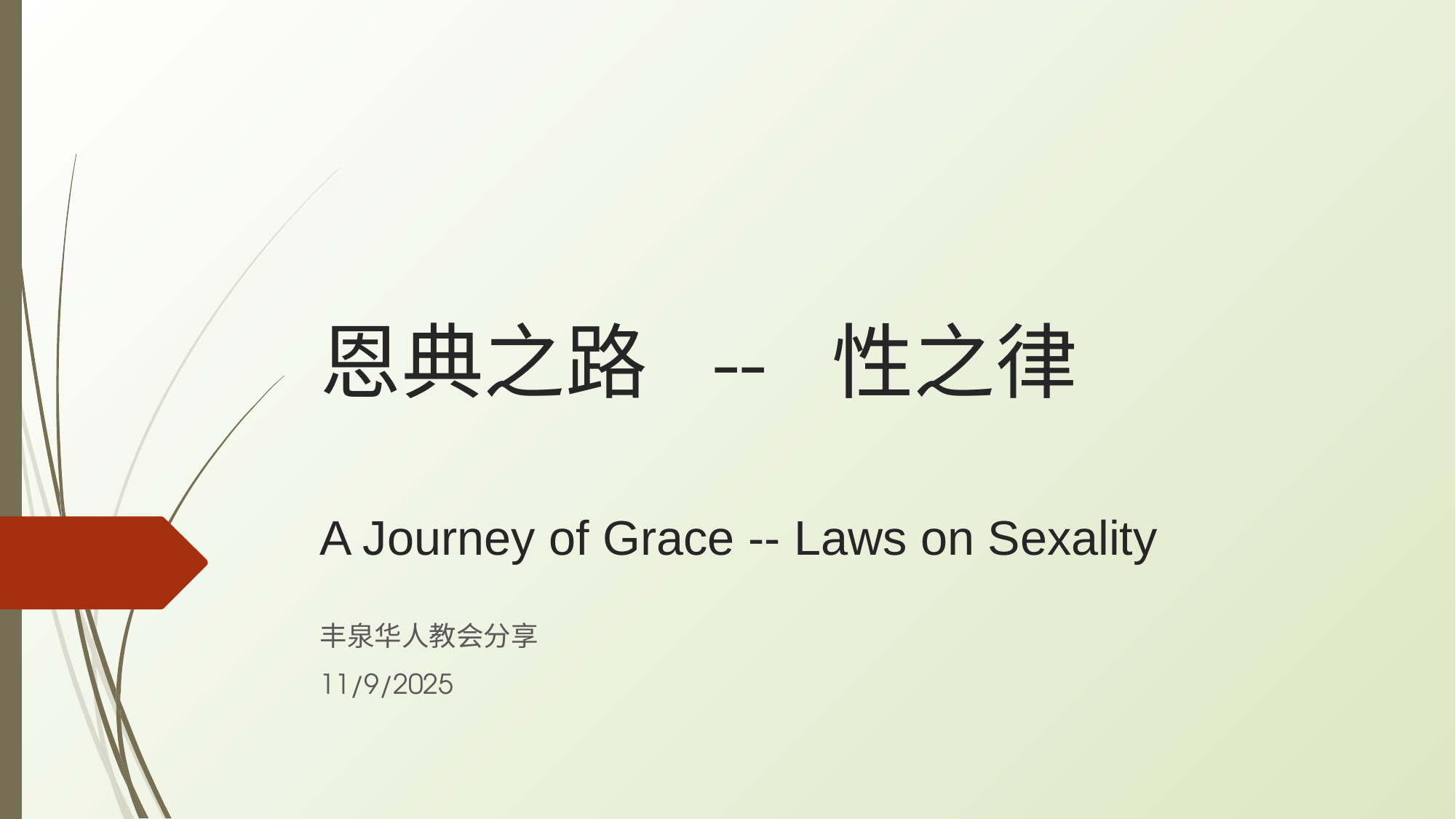

# 恩典之路  --  性之律

A Journey of Grace -- Laws on Sexality
丰泉华人教会分享
11/9/2025